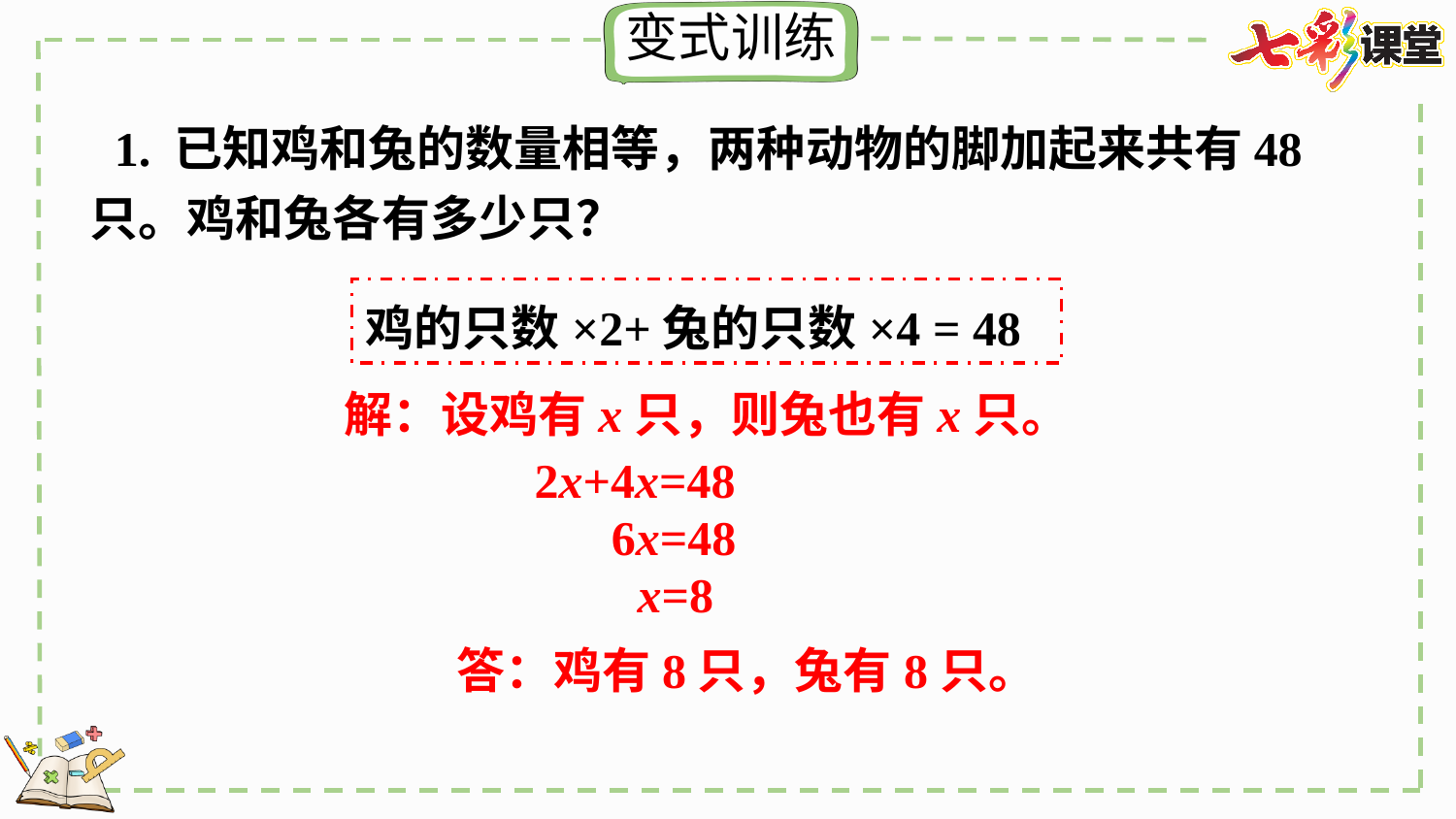

1. 已知鸡和兔的数量相等，两种动物的脚加起来共有48只。鸡和兔各有多少只？
鸡的只数×2+兔的只数×4 = 48
解：设鸡有x只，则兔也有x只。
2x+4x=48
6x=48
x=8
答：鸡有8只，兔有8只。